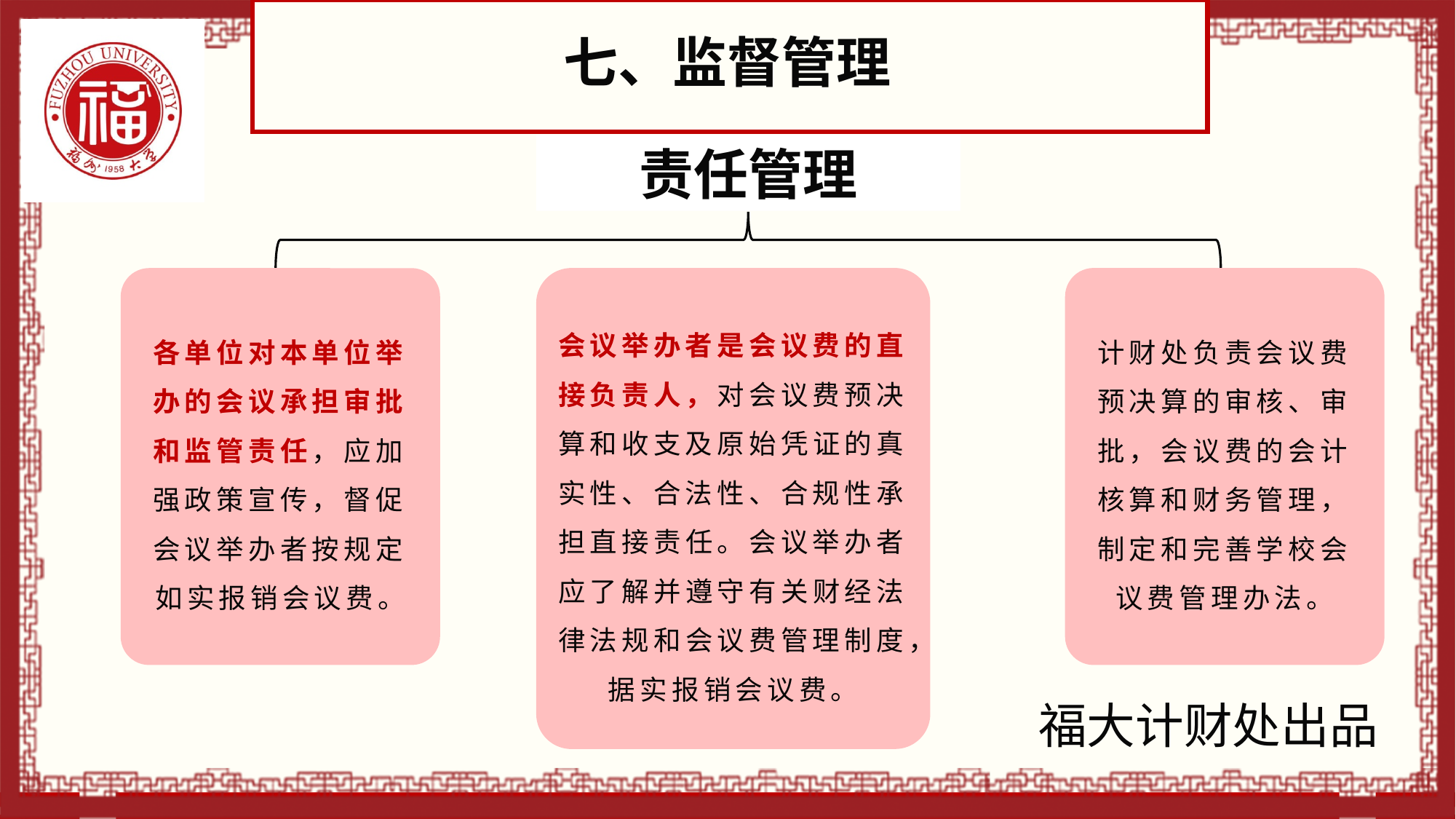

七、监督管理
责任管理
会议举办者是会议费的直接负责人，对会议费预决算和收支及原始凭证的真实性、合法性、合规性承担直接责任。会议举办者应了解并遵守有关财经法律法规和会议费管理制度，据实报销会议费。
计财处负责会议费预决算的审核、审批，会议费的会计核算和财务管理，制定和完善学校会议费管理办法。
各单位对本单位举办的会议承担审批和监管责任，应加强政策宣传，督促会议举办者按规定如实报销会议费。
14